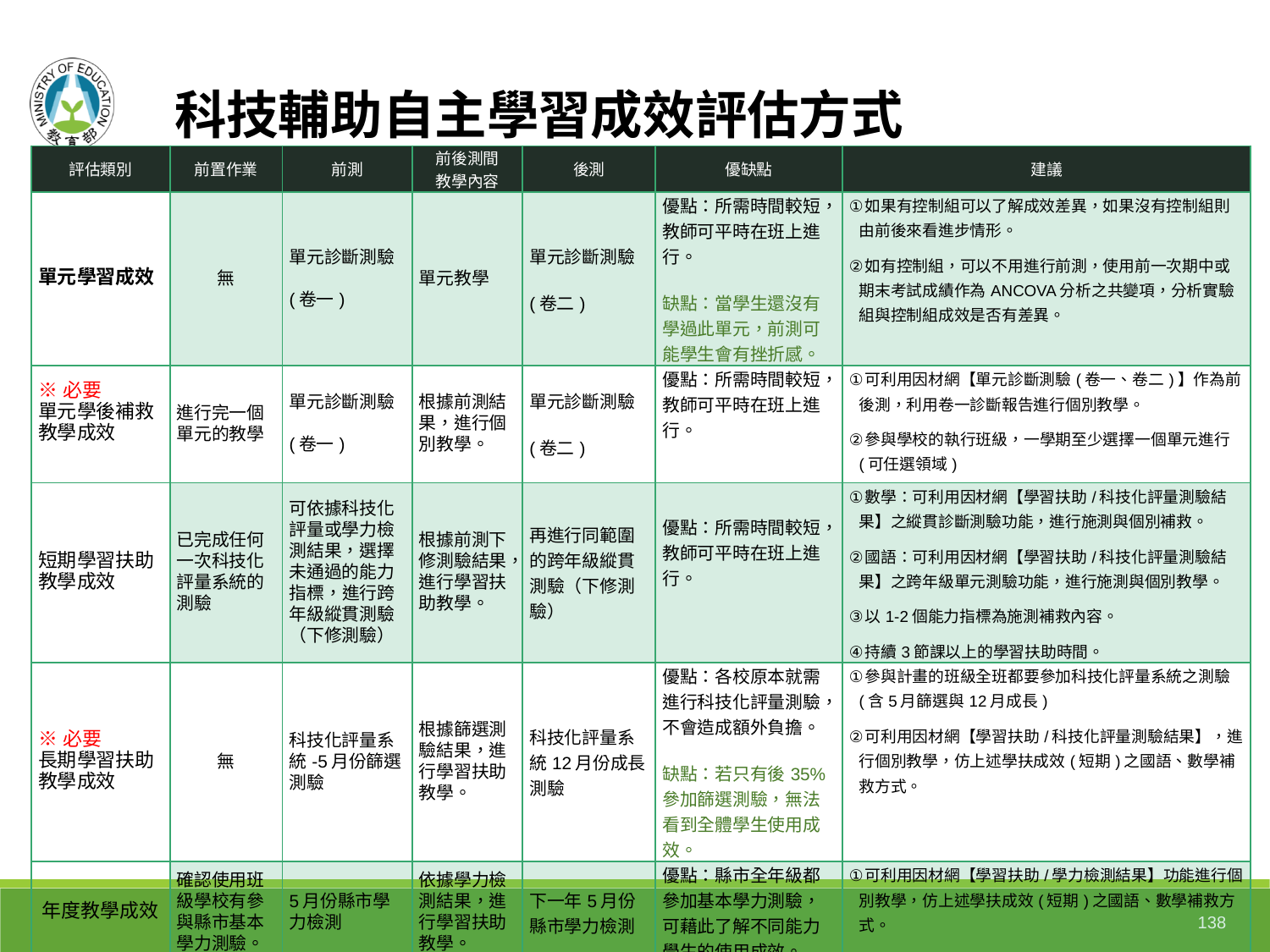

科技輔助自主學習成效評估方式
| 評估類別 | 前置作業 | 前測 | 前後測間 教學內容 | 後測 | 優缺點 | 建議 |
| --- | --- | --- | --- | --- | --- | --- |
| 單元學習成效 | 無 | 單元診斷測驗 (卷一) | 單元教學 | 單元診斷測驗 (卷二) | 優點：所需時間較短，教師可平時在班上進行。 缺點：當學生還沒有學過此單元，前測可能學生會有挫折感。 | 如果有控制組可以了解成效差異，如果沒有控制組則由前後來看進步情形。 如有控制組，可以不用進行前測，使用前一次期中或期末考試成績作為ANCOVA分析之共變項，分析實驗組與控制組成效是否有差異。 |
| ※必要 單元學後補救教學成效 | 進行完一個單元的教學 | 單元診斷測驗 (卷一) | 根據前測結果，進行個別教學。 | 單元診斷測驗 (卷二) | 優點：所需時間較短，教師可平時在班上進行。 | 可利用因材網【單元診斷測驗(卷一、卷二)】作為前後測，利用卷一診斷報告進行個別教學。 參與學校的執行班級，一學期至少選擇一個單元進行(可任選領域) |
| 短期學習扶助教學成效 | 已完成任何一次科技化評量系統的測驗 | 可依據科技化評量或學力檢測結果，選擇未通過的能力指標，進行跨年級縱貫測驗（下修測驗） | 根據前測下修測驗結果，進行學習扶助教學。 | 再進行同範圍的跨年級縱貫測驗（下修測驗） | 優點：所需時間較短，教師可平時在班上進行。 | 數學：可利用因材網【學習扶助/科技化評量測驗結果】之縱貫診斷測驗功能，進行施測與個別補救。 國語：可利用因材網【學習扶助/科技化評量測驗結果】之跨年級單元測驗功能，進行施測與個別教學。 以1-2個能力指標為施測補救內容。 持續3節課以上的學習扶助時間。 |
| ※必要 長期學習扶助教學成效 | 無 | 科技化評量系統-5月份篩選測驗 | 根據篩選測驗結果，進行學習扶助教學。 | 科技化評量系統12月份成長測驗 | 優點：各校原本就需進行科技化評量測驗，不會造成額外負擔。 缺點：若只有後35%參加篩選測驗，無法看到全體學生使用成效。 | 參與計畫的班級全班都要參加科技化評量系統之測驗(含5月篩選與12月成長) 可利用因材網【學習扶助/科技化評量測驗結果】，進行個別教學，仿上述學扶成效(短期)之國語、數學補救方式。 |
| 年度教學成效 | 確認使用班級學校有參與縣市基本學力測驗。 | 5月份縣市學力檢測 | 依據學力檢測結果，進行學習扶助教學。 | 下一年5月份縣市學力檢測 | 優點：縣市全年級都參加基本學力測驗，可藉此了解不同能力學生的使用成效。 | 可利用因材網【學習扶助/學力檢測結果】功能進行個別教學，仿上述學扶成效(短期)之國語、數學補救方式。 |
138